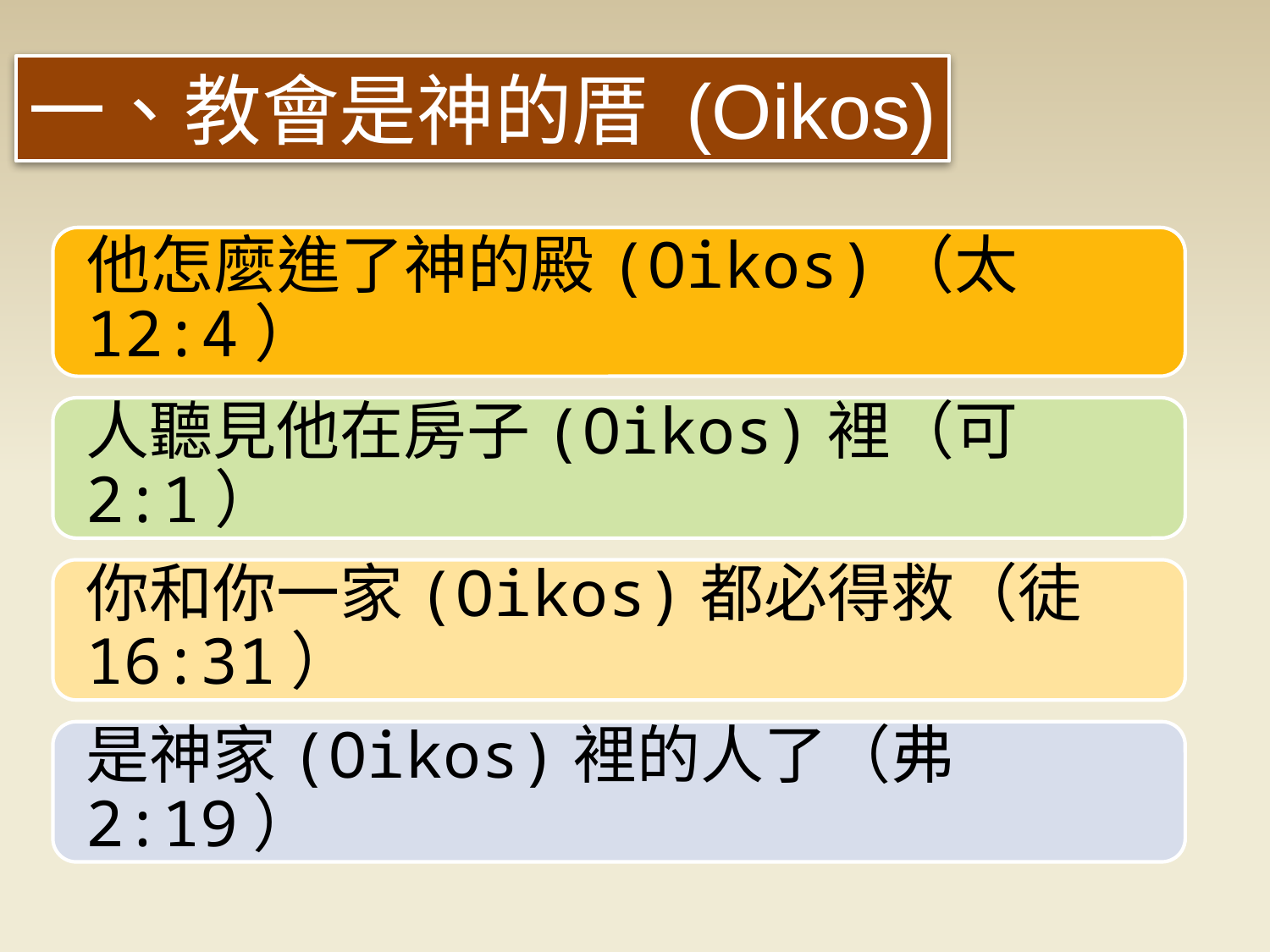

一、教會是神的厝 (Oikos)
他怎麼進了神的殿(Oikos)（太12:4）
人聽見他在房子(Oikos)裡（可2:1）
你和你一家(Oikos)都必得救（徒16:31）
是神家(Oikos)裡的人了（弗2:19）